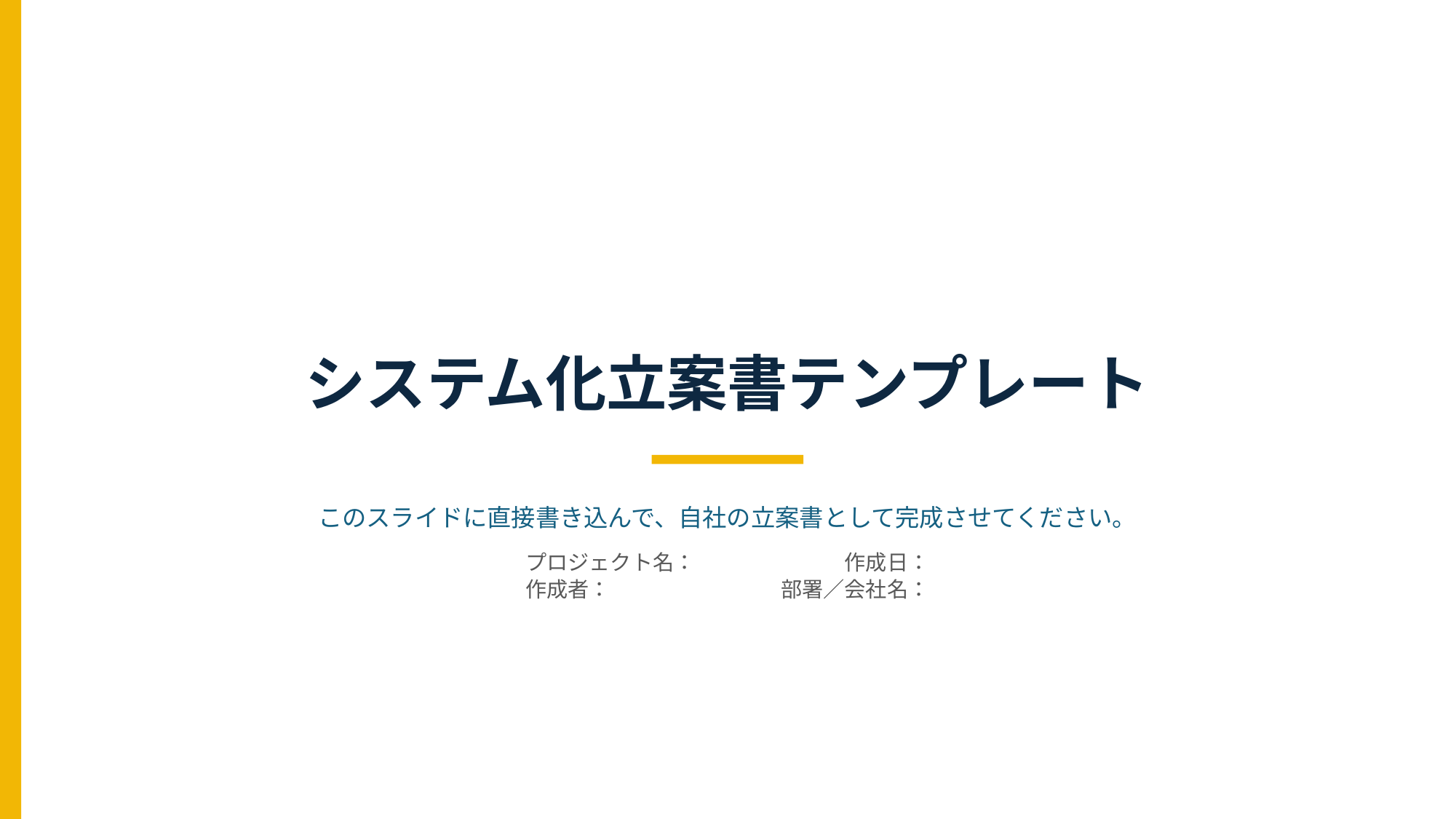

# システム化立案書テンプレート

このスライドに直接書き込んで、自社の立案書として完成させてください。
プロジェクト名：　　　　　　　作成日：
作成者：　　　　　　　　部署／会社名：